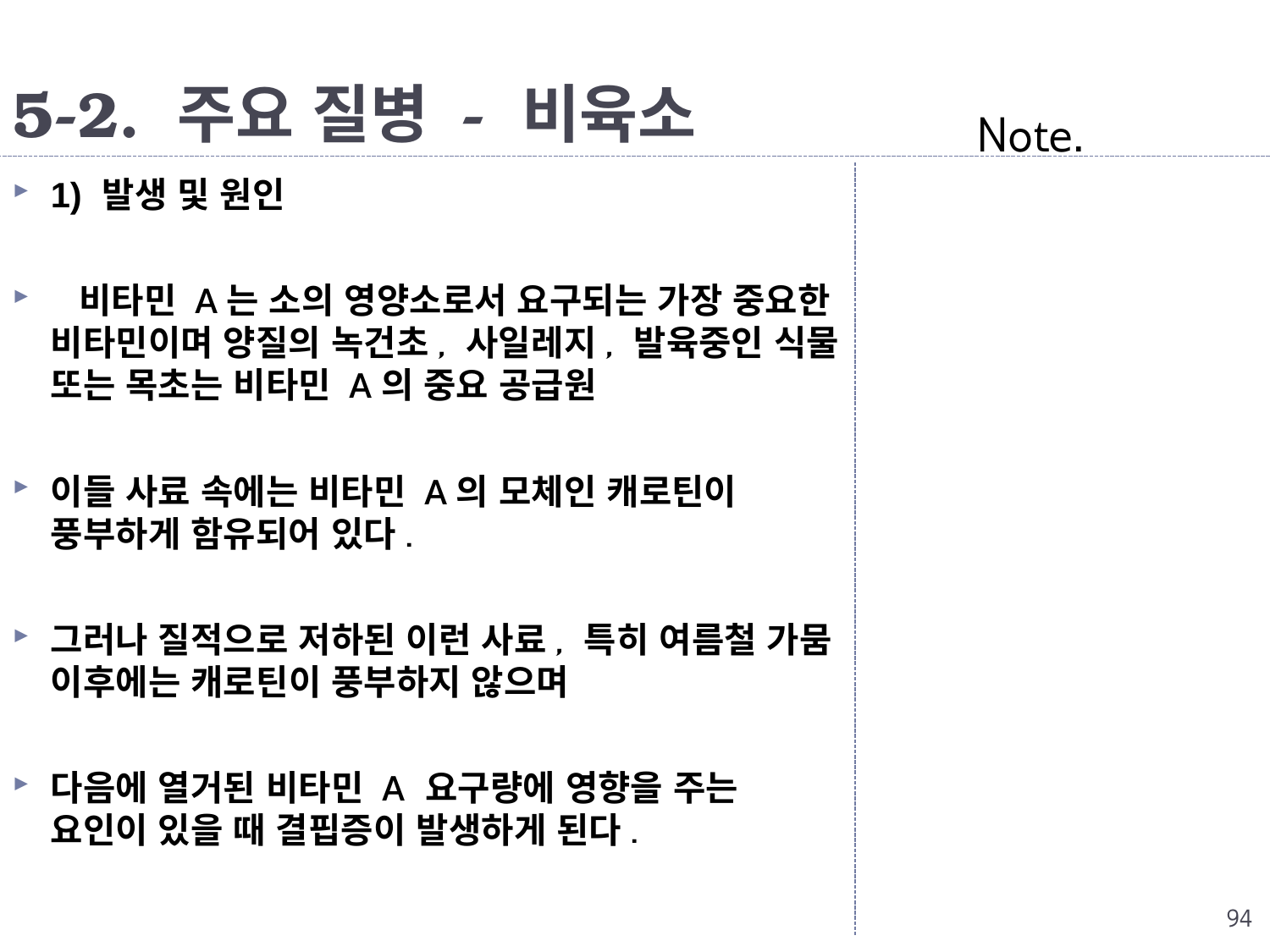

# 5-2. 주요 질병 - 비육소
Note.

1) 발생 및 원인

  비타민 A는 소의 영양소로서 요구되는 가장 중요한 비타민이며 양질의 녹건초, 사일레지, 발육중인 식물 또는 목초는 비타민 A의 중요 공급원

이들 사료 속에는 비타민 A의 모체인 캐로틴이 풍부하게 함유되어 있다.

그러나 질적으로 저하된 이런 사료, 특히 여름철 가뭄 이후에는 캐로틴이 풍부하지 않으며

다음에 열거된 비타민 A 요구량에 영향을 주는 요인이 있을 때 결핍증이 발생하게 된다.
94